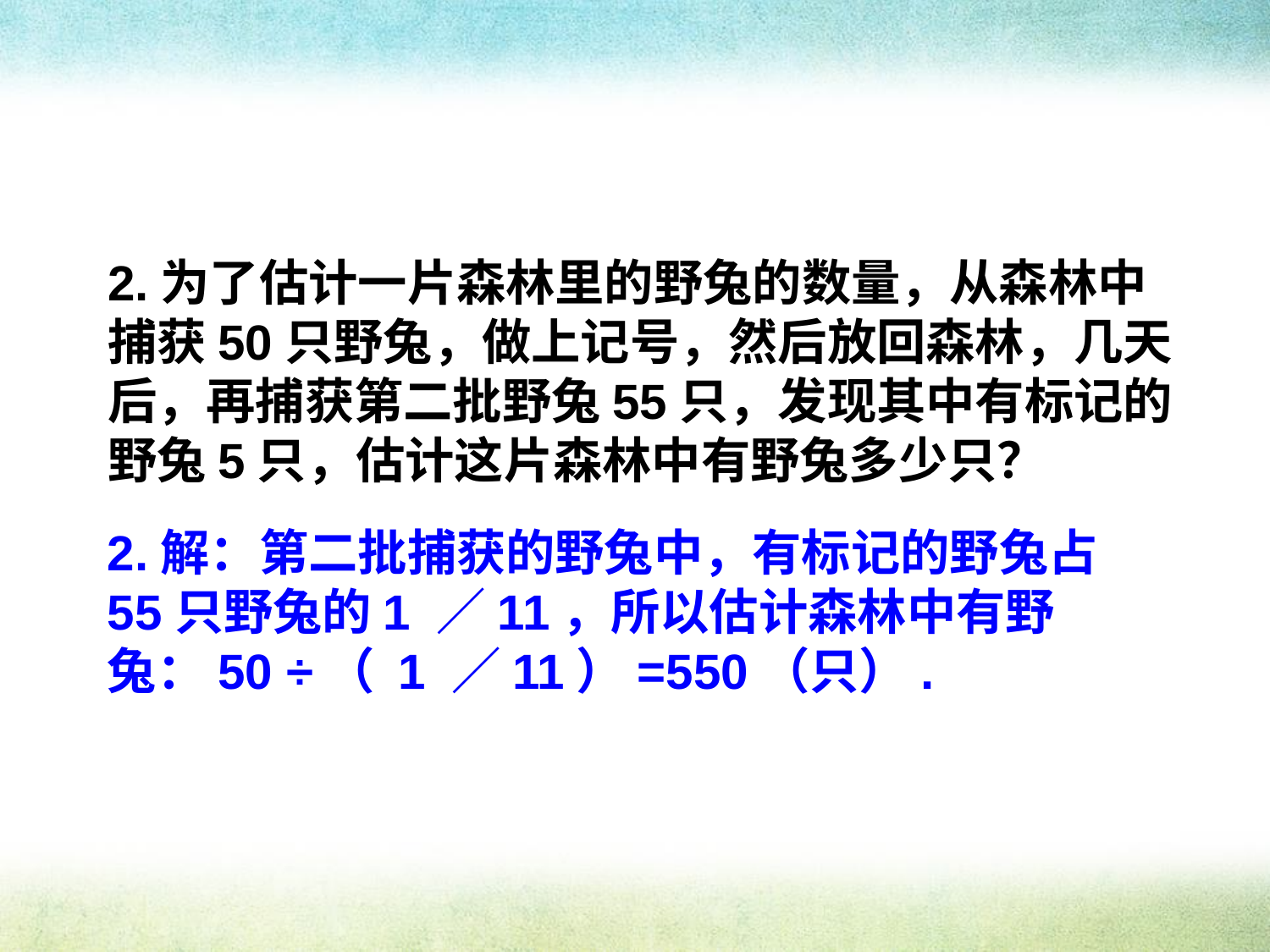

2.为了估计一片森林里的野兔的数量，从森林中捕获50只野兔，做上记号，然后放回森林，几天后，再捕获第二批野兔55只，发现其中有标记的野兔5只，估计这片森林中有野兔多少只？
2.解：第二批捕获的野兔中，有标记的野兔占55只野兔的1 ／11，所以估计森林中有野兔：50 ÷（ 1 ／11）=550（只）.